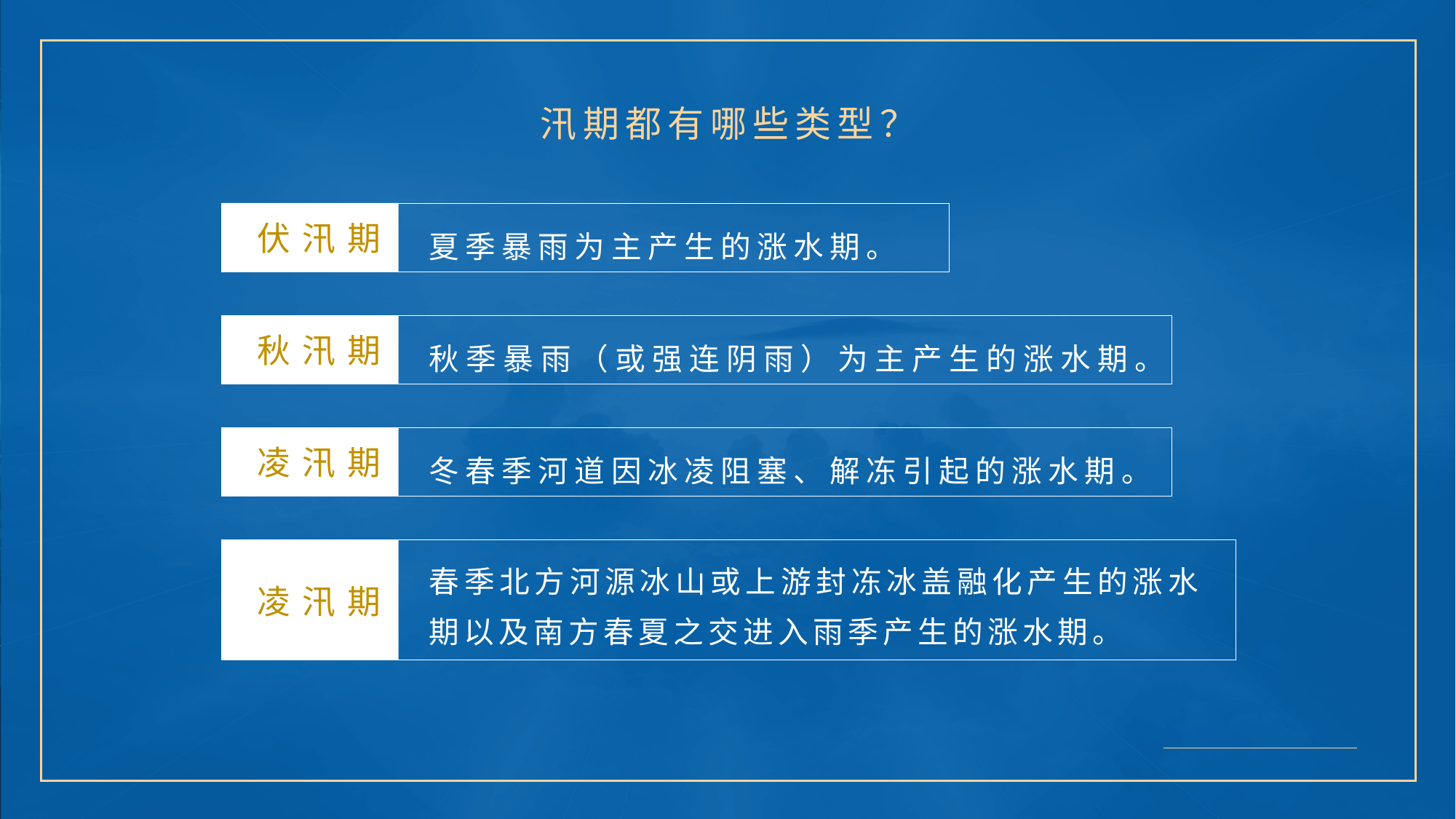

汛期都有哪些类型？

伏汛期
夏季暴雨为主产生的涨水期。

秋汛期
秋季暴雨（或强连阴雨）为主产生的涨水期。

凌汛期
冬春季河道因冰凌阻塞、解冻引起的涨水期。

凌汛期
春季北方河源冰山或上游封冻冰盖融化产生的涨水期以及南方春夏之交进入雨季产生的涨水期。